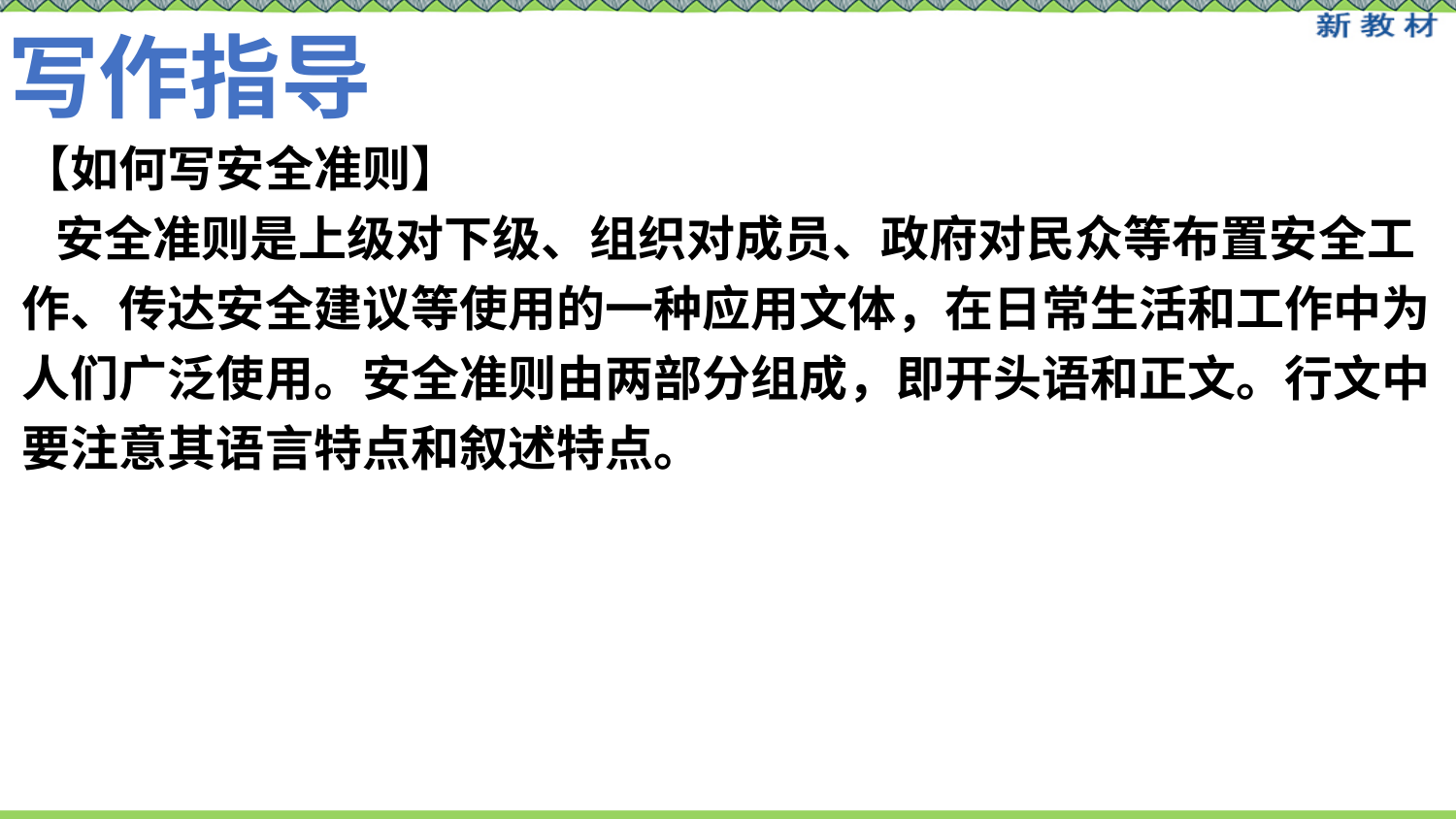

写作指导
【如何写安全准则】
  安全准则是上级对下级、组织对成员、政府对民众等布置安全工作、传达安全建议等使用的一种应用文体，在日常生活和工作中为人们广泛使用。安全准则由两部分组成，即开头语和正文。行文中要注意其语言特点和叙述特点。